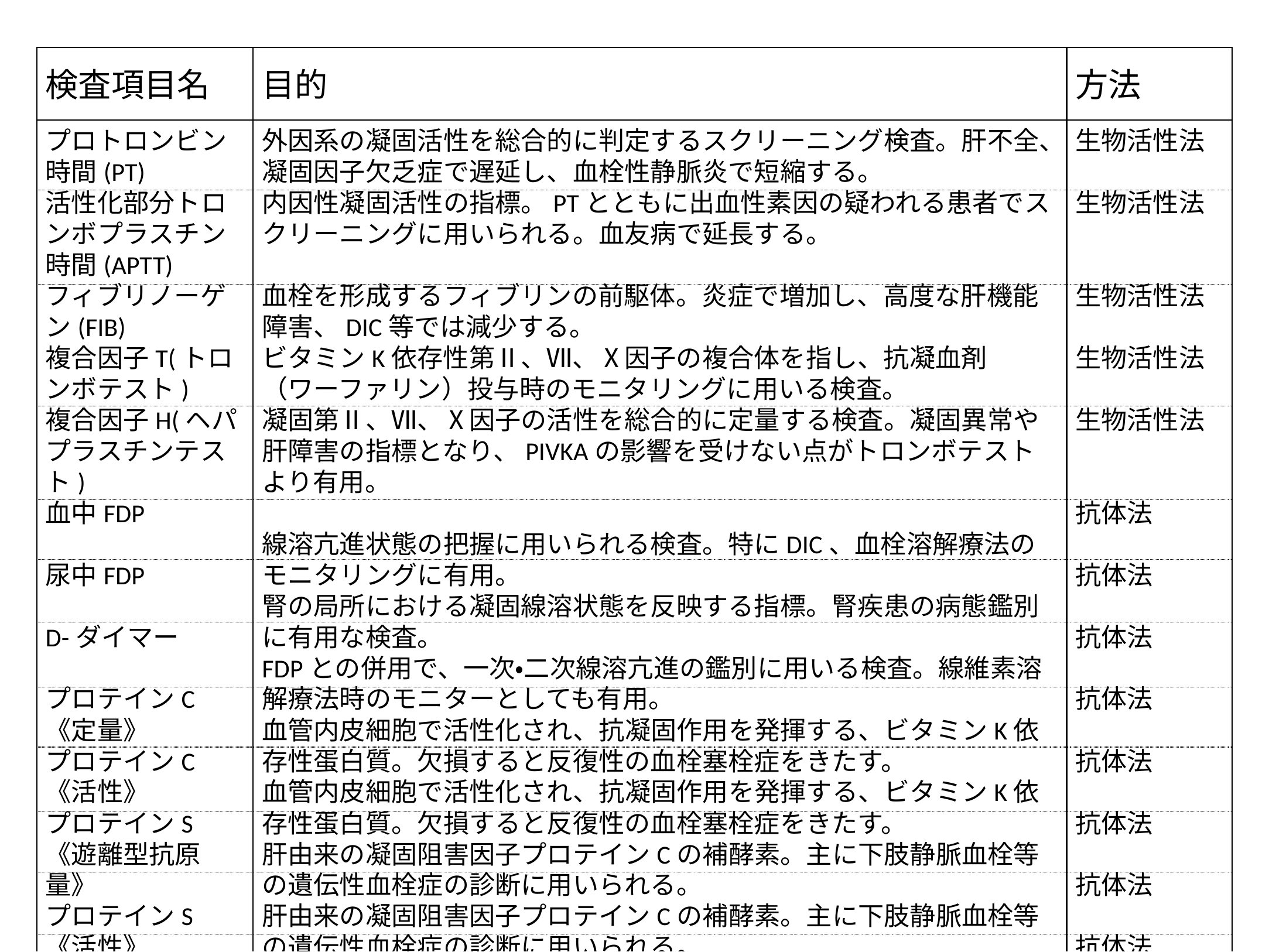

検査項目名
目的
方法
プロトロンビン時間(PT)
活性化部分トロンボプラスチン時間(APTT)
フィブリノーゲン(FIB)
複合因子T(トロンボテスト)
複合因子H(ヘパプラスチンテスト)
血中FDP

尿中FDP

D-ダイマー

プロテインC 《定量》
プロテインC 《活性》
プロテインS 《遊離型抗原量》
プロテインS 《活性》
プラスミノーゲン活性(PLG)
トータルPAI-1(t-PAI-1)

アンチトロンビン(AT) 《定量》
アンチトロンビン(AT) 《活性》
トロンビン・アンチトロンビン複合体(TAT)
プロトロンビンフラグメントF1＋2(F1＋2)
アンチプラスミン活性(α2PI)(α2プラスミンインヒビター)
α2プラスミンインヒビター・プラスミン複合体(PIC)
PIVKA-II(凝固)
可溶性フィブリンモノマー(SF)
可溶性フィブリンモノマー複合体(SFMC)定量
外因系の凝固活性を総合的に判定するスクリーニング検査。肝不全、凝固因子欠乏症で遅延し、血栓性静脈炎で短縮する。
内因性凝固活性の指標。PTとともに出血性素因の疑われる患者でスクリーニングに用いられる。血友病で延長する。

血栓を形成するフィブリンの前駆体。炎症で増加し、高度な肝機能障害、DIC等では減少する。
ビタミンK依存性第Ⅱ、Ⅶ、Ⅹ因子の複合体を指し、抗凝血剤（ワーファリン）投与時のモニタリングに用いる検査。
凝固第Ⅱ、Ⅶ、Ⅹ因子の活性を総合的に定量する検査。凝固異常や肝障害の指標となり、PIVKAの影響を受けない点がトロンボテストより有用。

線溶亢進状態の把握に用いられる検査。特にDIC、血栓溶解療法のモニタリングに有用。
腎の局所における凝固線溶状態を反映する指標。腎疾患の病態鑑別に有用な検査。
FDPとの併用で、一次・二次線溶亢進の鑑別に用いる検査。線維素溶解療法時のモニターとしても有用。
血管内皮細胞で活性化され、抗凝固作用を発揮する、ビタミンK依存性蛋白質。欠損すると反復性の血栓塞栓症をきたす。
血管内皮細胞で活性化され、抗凝固作用を発揮する、ビタミンK依存性蛋白質。欠損すると反復性の血栓塞栓症をきたす。
肝由来の凝固阻害因子プロテインCの補酵素。主に下肢静脈血栓等の遺伝性血栓症の診断に用いられる。
肝由来の凝固阻害因子プロテインCの補酵素。主に下肢静脈血栓等の遺伝性血栓症の診断に用いられる。
線維素を溶解するプラスミンの前駆物質。肝臓で合成され、重症の肝疾患、DIC等で低値を示す。
プラスミノーゲンアクチベーターと結合して線溶系を抑制する糖蛋白。

血管内皮を傷害する血栓症、DICで上昇。
凝固亢進状態を把握する有用な検査。DICで著しく減少。

凝固亢進状態を把握する有用な検査。DICで著しく減少。

トロンビンとアンチトロンビンが1：1の割合で結合した複合体。間接的にトロンビンの増減を知ることができる。

プロトロンビンからトロンビンが生成される段階で生じる蛋白。DIC、血栓症等で血中に増加。

線溶系活性度の指標。プラスミンと血中で特異的に結合し、線溶系を抑制する蛋白。

測定の難しい血中プラスミンの動きを直接的に反映する指標。血栓溶解療法のモニタリングやDICの診断に有用。

凝固第Ⅱ因子の不全生成物。ビタミンK欠乏性出血症の診断に有用。

生物活性法

生物活性法

生物活性法

生物活性法

生物活性法

抗体法

抗体法

抗体法

抗体法

抗体法

抗体法

抗体法

抗体法

抗体法

生物活性法
生物活性法

生物活性法

生物活性法

抗体法

抗体法

抗体法

生物活性法

抗体法